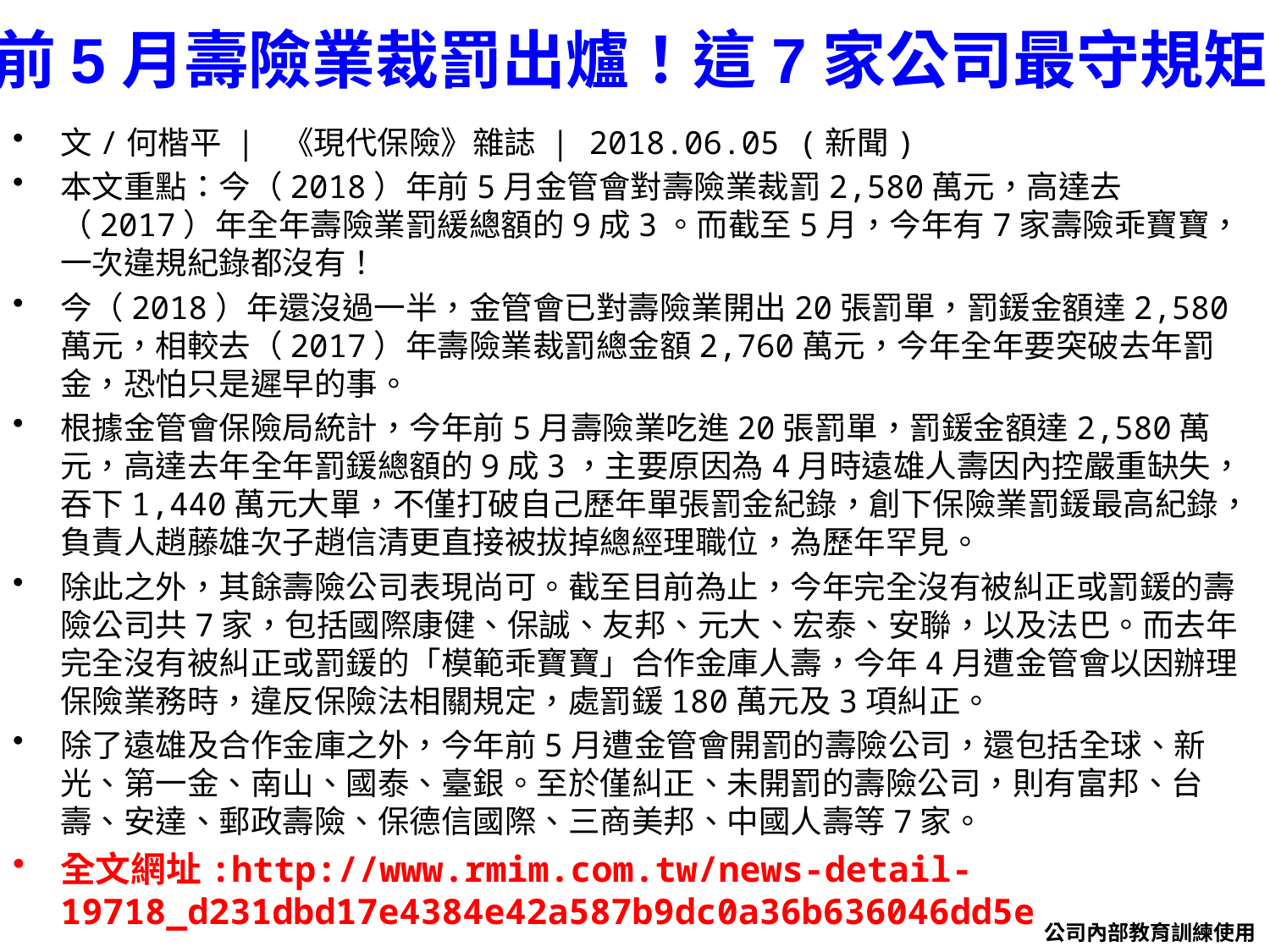

# 前5月壽險業裁罰出爐！這7家公司最守規矩
文/何楷平 | 《現代保險》雜誌 | 2018.06.05 (新聞)
本文重點：今（2018）年前5月金管會對壽險業裁罰2,580萬元，高達去（2017）年全年壽險業罰緩總額的9成3。而截至5月，今年有7家壽險乖寶寶，一次違規紀錄都沒有！
今（2018）年還沒過一半，金管會已對壽險業開出20張罰單，罰鍰金額達2,580萬元，相較去（2017）年壽險業裁罰總金額2,760萬元，今年全年要突破去年罰金，恐怕只是遲早的事。
根據金管會保險局統計，今年前5月壽險業吃進20張罰單，罰鍰金額達2,580萬元，高達去年全年罰鍰總額的9成3，主要原因為4月時遠雄人壽因內控嚴重缺失，吞下1,440萬元大單，不僅打破自己歷年單張罰金紀錄，創下保險業罰鍰最高紀錄，負責人趙藤雄次子趙信清更直接被拔掉總經理職位，為歷年罕見。
除此之外，其餘壽險公司表現尚可。截至目前為止，今年完全沒有被糾正或罰鍰的壽險公司共7家，包括國際康健、保誠、友邦、元大、宏泰、安聯，以及法巴。而去年完全沒有被糾正或罰鍰的「模範乖寶寶」合作金庫人壽，今年4月遭金管會以因辦理保險業務時，違反保險法相關規定，處罰鍰180萬元及3項糾正。
除了遠雄及合作金庫之外，今年前5月遭金管會開罰的壽險公司，還包括全球、新光、第一金、南山、國泰、臺銀。至於僅糾正、未開罰的壽險公司，則有富邦、台壽、安達、郵政壽險、保德信國際、三商美邦、中國人壽等7家。
全文網址:http://www.rmim.com.tw/news-detail-19718_d231dbd17e4384e42a587b9dc0a36b636046dd5e

公司內部教育訓練使用